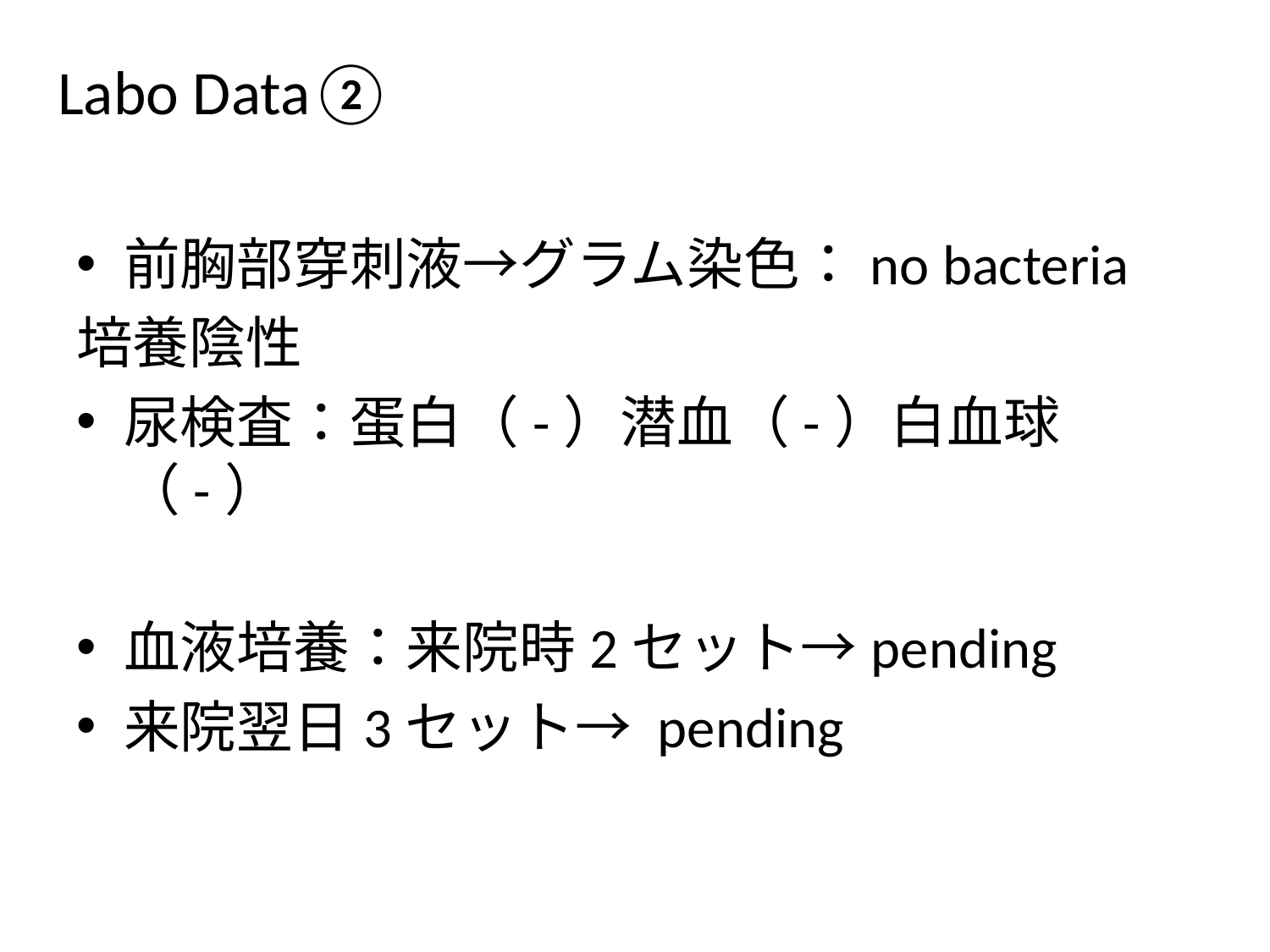

Labo Data②
前胸部穿刺液→グラム染色：no bacteria
培養陰性
尿検査：蛋白（-）潜血（-）白血球（-）

血液培養：来院時2セット→pending
来院翌日3セット→ pending